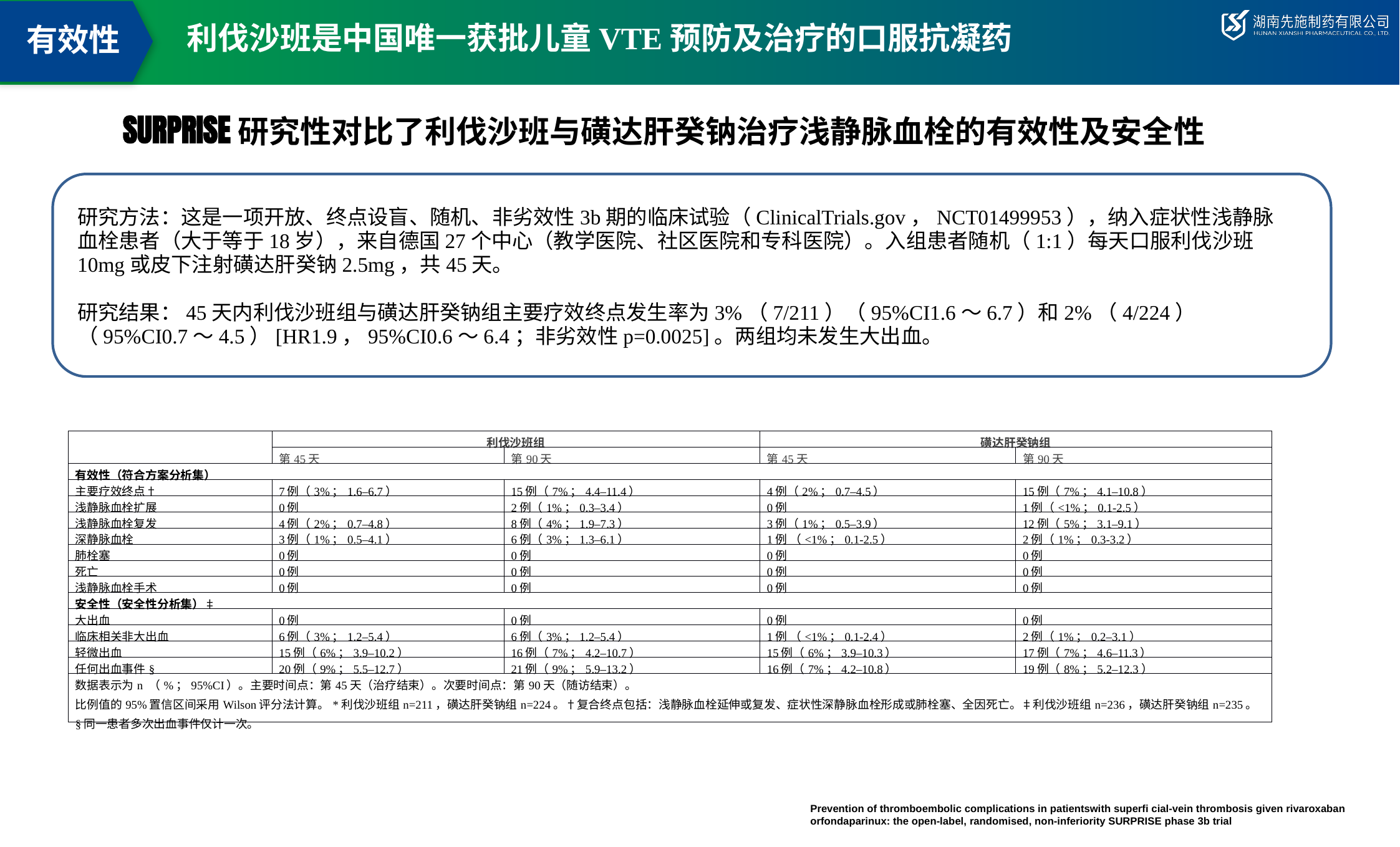

利伐沙班是中国唯一获批儿童VTE预防及治疗的口服抗凝药
有效性
# SURPRISE研究性对比了利伐沙班与磺达肝癸钠治疗浅静脉血栓的有效性及安全性

研究方法：这是一项开放、终点设盲、随机、非劣效性3b期的临床试验（ClinicalTrials.gov，NCT01499953），纳入症状性浅静脉血栓患者（大于等于18岁），来自德国27个中心（教学医院、社区医院和专科医院）。入组患者随机（1:1）每天口服利伐沙班10mg或皮下注射磺达肝癸钠2.5mg，共45天。

研究结果：45天内利伐沙班组与磺达肝癸钠组主要疗效终点发生率为3%（7/211）（95%CI1.6～6.7）和2%（4/224）（95%CI0.7～4.5）[HR1.9，95%CI0.6～6.4；非劣效性p=0.0025]。两组均未发生大出血。

|  | 利伐沙班组 |  | 磺达肝癸钠组 |  |
| --- | --- | --- | --- | --- |
|  | 第45天 | 第90天 | 第45天 | 第90天 |
| 有效性（符合方案分析集） |  |  |  |  |
| 主要疗效终点† | 7例（3%；1.6–6.7） | 15例（7%；4.4–11.4） | 4例（2%；0.7–4.5） | 15例（7%；4.1–10.8） |
| 浅静脉血栓扩展 | 0例 | 2例（1%；0.3–3.4） | 0例 | 1例（<1%；0.1-2.5） |
| 浅静脉血栓复发 | 4例（2%；0.7–4.8） | 8例（4%；1.9–7.3） | 3例（1%；0.5–3.9） | 12例（5%；3.1–9.1） |
| 深静脉血栓 | 3例（1%；0.5–4.1） | 6例（3%；1.3–6.1） | 1例 （<1%；0.1-2.5） | 2例（1%；0.3-3.2） |
| 肺栓塞 | 0例 | 0例 | 0例 | 0例 |
| 死亡 | 0例 | 0例 | 0例 | 0例 |
| 浅静脉血栓手术 | 0例 | 0例 | 0例 | 0例 |
| 安全性（安全性分析集）‡ |  |  |  |  |
| 大出血 | 0例 | 0例 | 0例 | 0例 |
| 临床相关非大出血 | 6例（3%；1.2–5.4） | 6例（3%；1.2–5.4） | 1例 （<1%；0.1-2.4） | 2例（1%；0.2–3.1） |
| 轻微出血 | 15例（6%；3.9–10.2） | 16例（7%；4.2–10.7） | 15例（6%；3.9–10.3） | 17例（7%；4.6–11.3） |
| 任何出血事件§ | 20例（9%；5.5–12.7） | 21例（9%；5.9–13.2） | 16例（7%；4.2–10.8） | 19例（8%；5.2–12.3） |
| 数据表示为n （%；95%CI）。主要时间点：第45天（治疗结束）。次要时间点：第90天（随访结束）。 比例值的95%置信区间采用Wilson评分法计算。\*利伐沙班组n=211，磺达肝癸钠组n=224。†复合终点包括：浅静脉血栓延伸或复发、症状性深静脉血栓形成或肺栓塞、全因死亡。‡利伐沙班组n=236，磺达肝癸钠组n=235。§同一患者多次出血事件仅计一次。 |  |  |  |  |
Prevention of thromboembolic complications in patientswith superfi cial-vein thrombosis given rivaroxaban orfondaparinux: the open-label, randomised, non-inferiority SURPRISE phase 3b trial